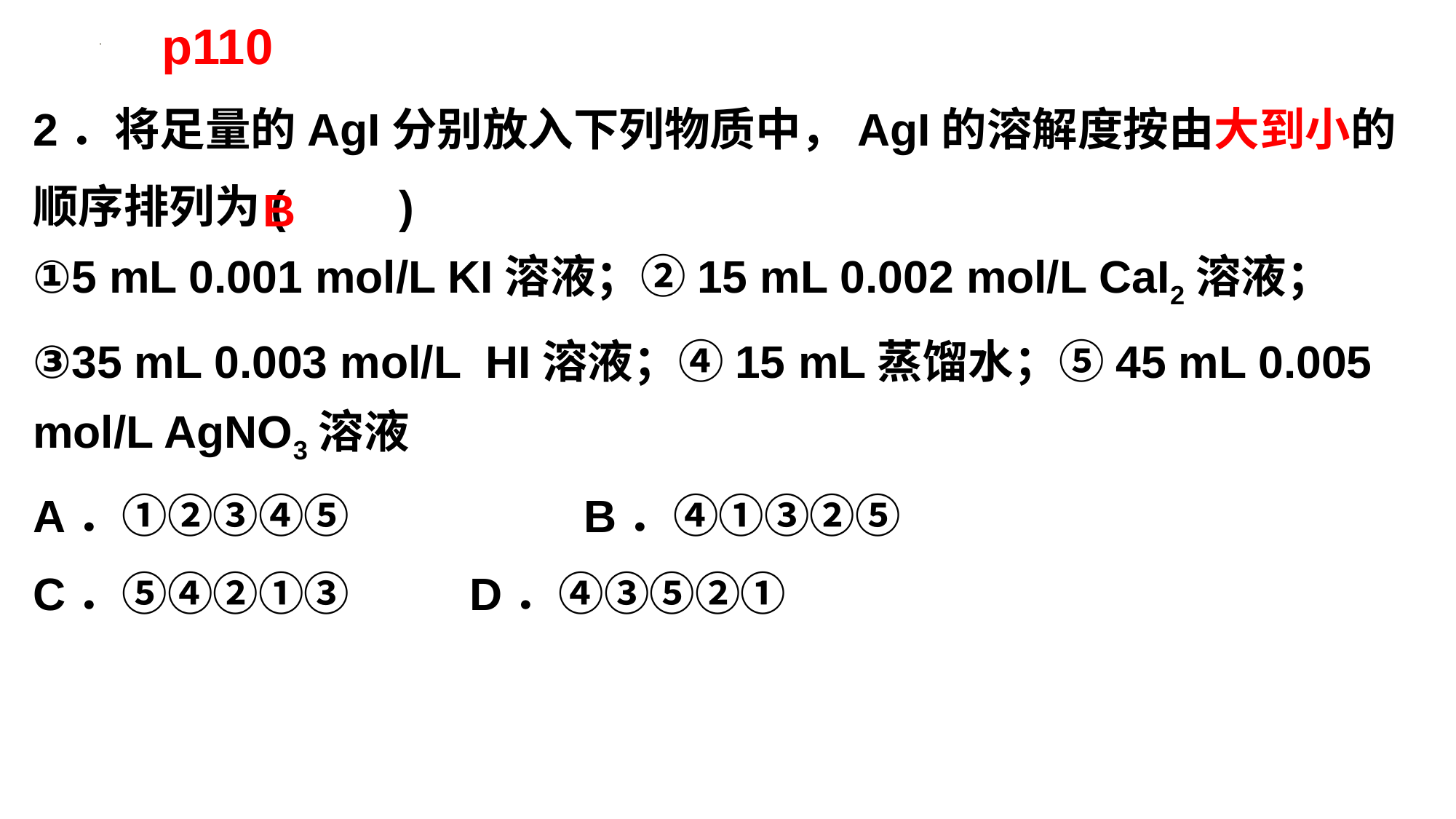

p110
2．将足量的AgI分别放入下列物质中，AgI的溶解度按由大到小的顺序排列为(　　)
①5 mL 0.001 mol/L KI溶液；②15 mL 0.002 mol/L CaI2溶液；
③35 mL 0.003 mol/L  HI溶液；④15 mL蒸馏水；⑤45 mL 0.005 mol/L AgNO3溶液
A．①②③④⑤　　　　    B．④①③②⑤
C．⑤④②①③    	D．④③⑤②①

B